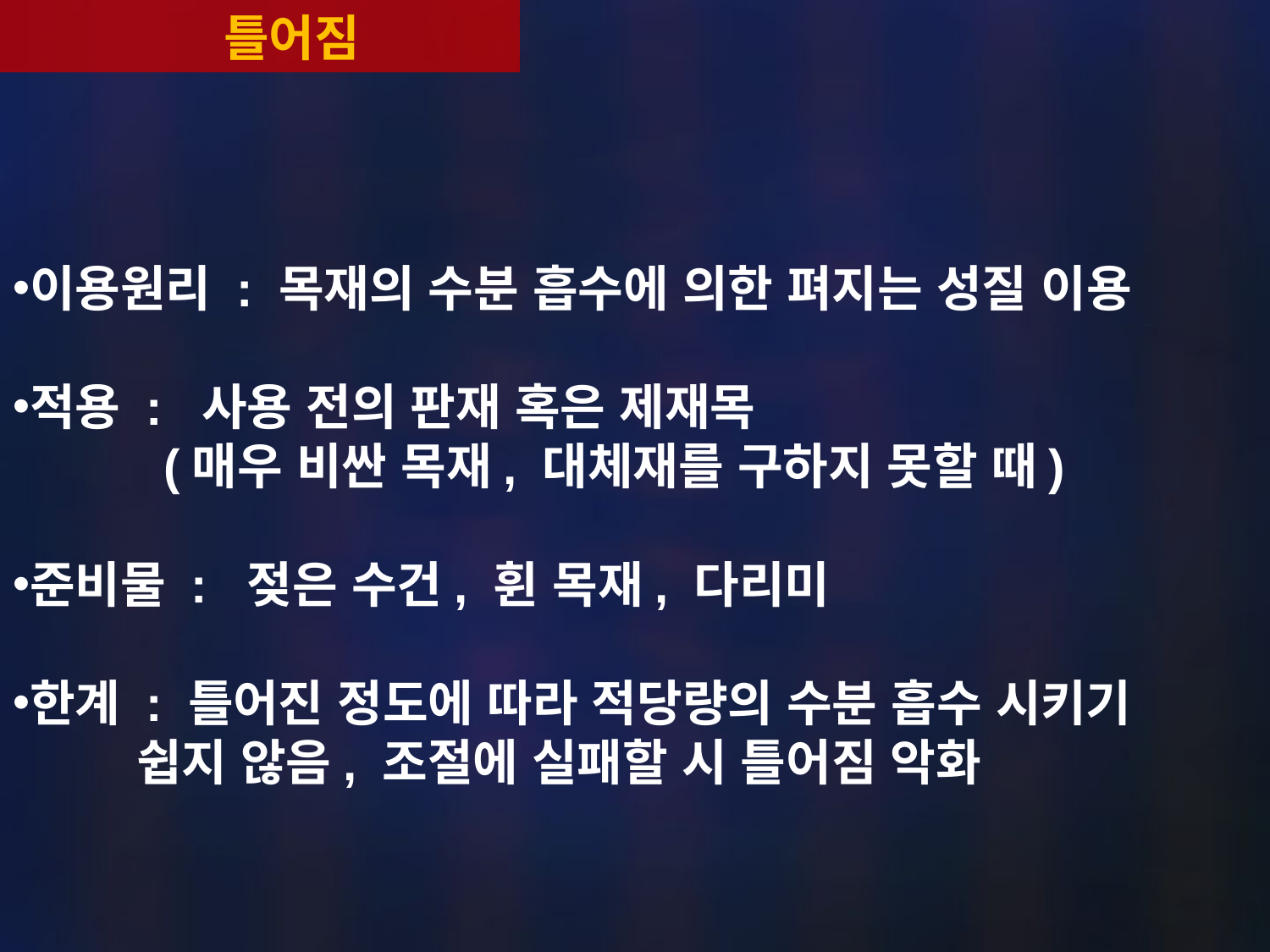

틀어짐

이용원리 : 목재의 수분 흡수에 의한 펴지는 성질 이용

적용 :  사용 전의 판재 혹은 제재목
           (매우 비싼 목재, 대체재를 구하지 못할 때)

준비물 :  젖은 수건, 휜 목재, 다리미

한계 : 틀어진 정도에 따라 적당량의 수분 흡수 시키기
         쉽지 않음, 조절에 실패할 시 틀어짐 악화